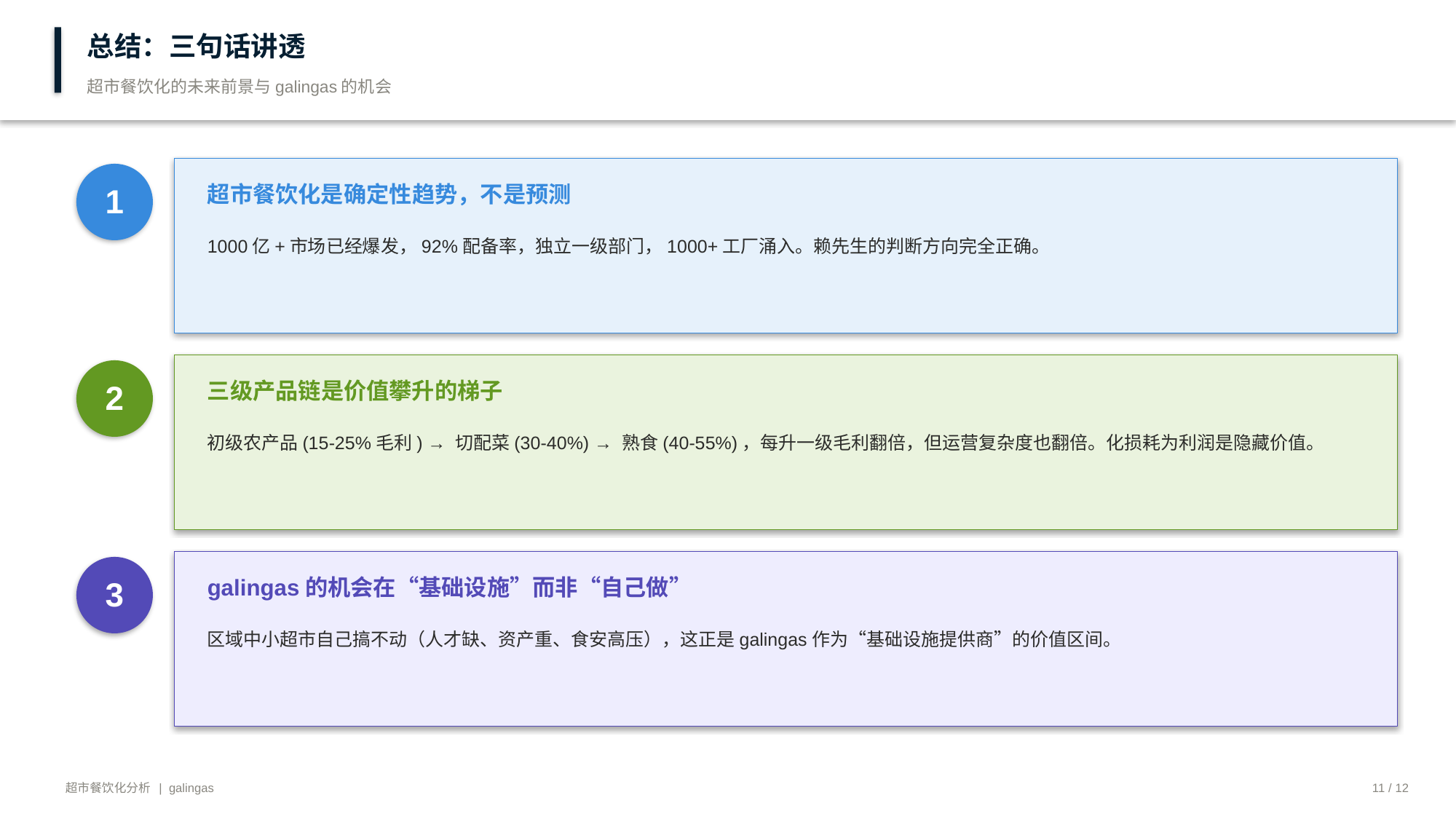

总结：三句话讲透

超市餐饮化的未来前景与galingas的机会

1
超市餐饮化是确定性趋势，不是预测
1000亿+市场已经爆发，92%配备率，独立一级部门，1000+工厂涌入。赖先生的判断方向完全正确。

2
三级产品链是价值攀升的梯子
初级农产品(15-25%毛利) → 切配菜(30-40%) → 熟食(40-55%)，每升一级毛利翻倍，但运营复杂度也翻倍。化损耗为利润是隐藏价值。

3
galingas的机会在“基础设施”而非“自己做”
区域中小超市自己搞不动（人才缺、资产重、食安高压），这正是galingas作为“基础设施提供商”的价值区间。
超市餐饮化分析  |  galingas
11 / 12